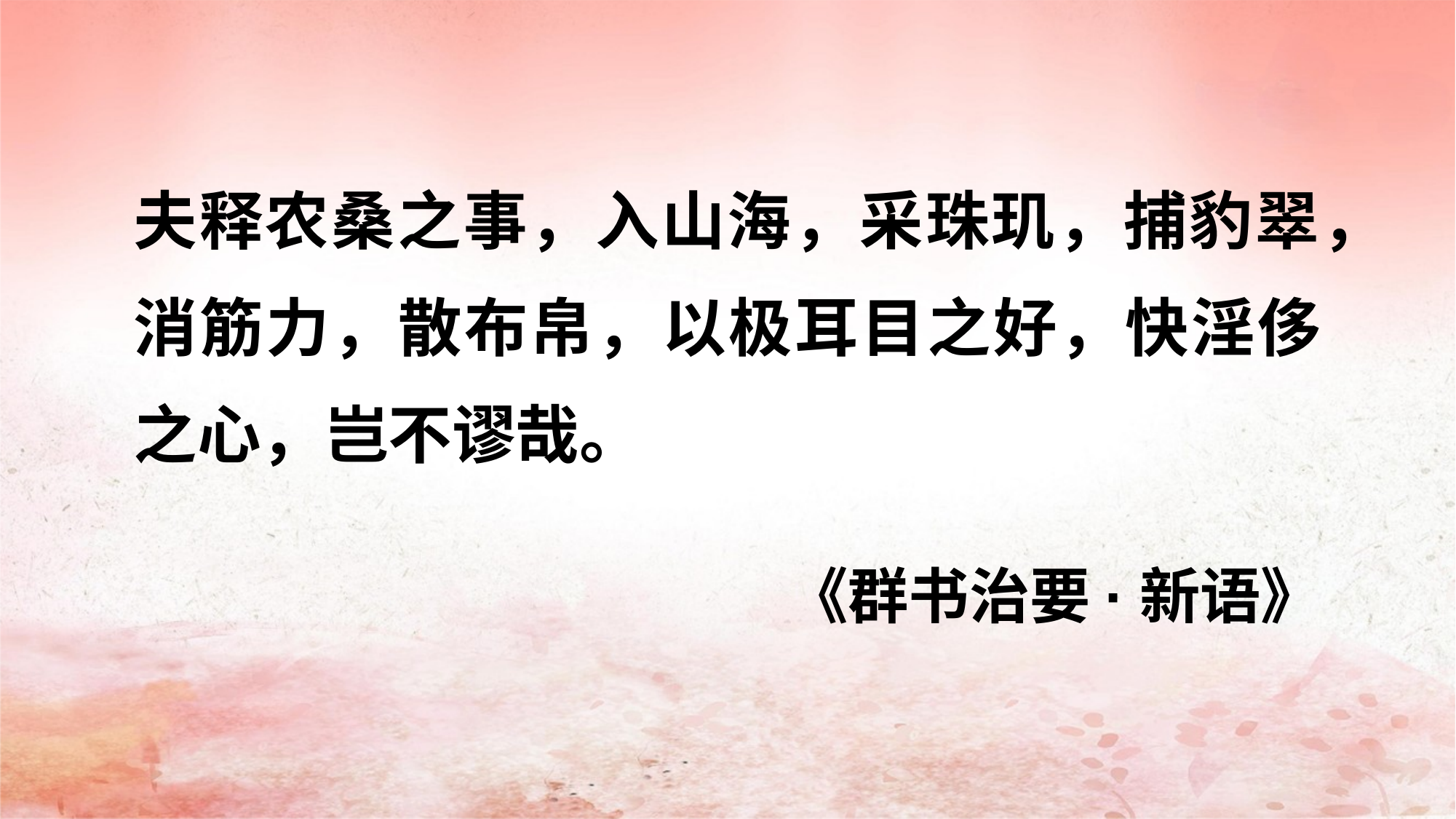

夫释农桑之事，入山海，采珠玑，捕豹翠，消筋力，散布帛，以极耳目之好，快淫侈之心，岂不谬哉。
《群书治要·新语》